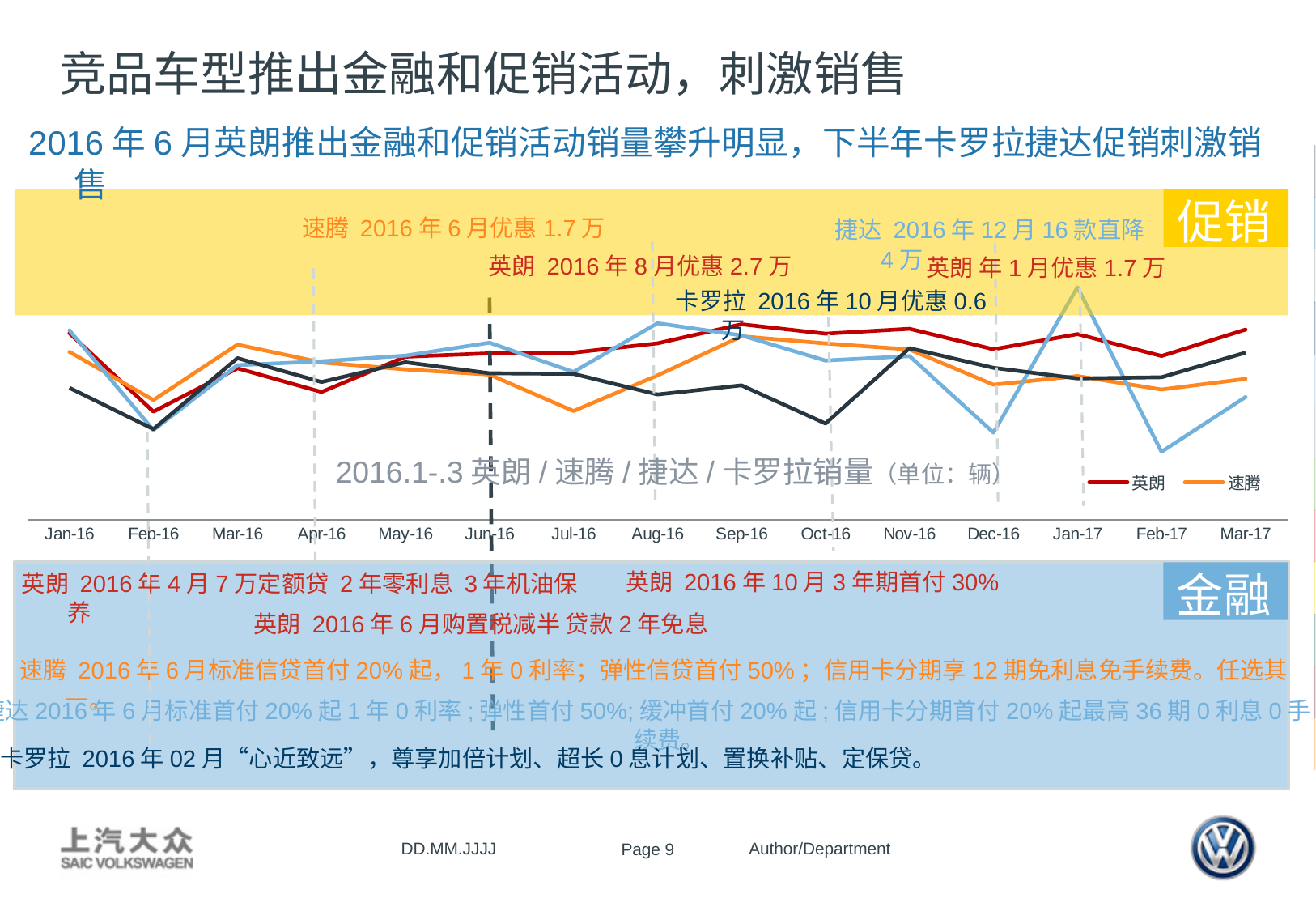

# 竞品车型推出金融和促销活动，刺激销售
2016年6月英朗推出金融和促销活动销量攀升明显，下半年卡罗拉捷达促销刺激销售

促销

### Chart

| Category | 英朗 | 速腾 | 捷达 | 卡罗拉 |
|---|---|---|---|---|
| 42370 | 34728.0 | 31253.0 | 35254.0 | 24555.0 |
| 42401 | 20138.0 | 22290.0 | 16692.0 | 16882.0 |
| 42430 | 28194.0 | 32593.0 | 28772.0 | 30075.0 |
| 42461 | 23781.0 | 29279.0 | 29494.0 | 25638.0 |
| 42491 | 30345.0 | 27988.0 | 30546.0 | 29318.0 |
| 42522 | 30974.0 | 27023.0 | 32950.0 | 27268.0 |
| 42552 | 31109.0 | 20239.0 | 27516.0 | 27157.0 |
| 42583 | 32832.0 | 26867.0 | 36577.0 | 23318.0 |
| 42614 | 36386.0 | 34140.0 | 34313.0 | 25015.0 |
| 42644 | 34629.0 | 32816.0 | 29637.0 | 17920.0 |
| 42675 | 35533.0 | 31698.0 | 30459.0 | 31932.0 |
| 42705 | 31726.0 | 25145.0 | 16227.0 | 28282.0 |
| 42736 | 34548.0 | 26746.0 | 43265.0 | 26302.0 |
| 42767 | 30477.0 | 24248.0 | 12663.0 | 26518.0 |
| 42795 | 35398.0 | 26215.0 | 22851.0 | 31105.0 |
速腾 2016年6月优惠1.7万
捷达 2016年12月16款直降4万
英朗 2016年8月优惠2.7万
英朗 年1月优惠1.7万
卡罗拉 2016年10月优惠0.6万
2016.1-.3英朗/速腾/捷达/卡罗拉销量（单位：辆）

金融
英朗 2016年10月3年期首付30%
英朗 2016年4月7万定额贷 2年零利息 3年机油保养
英朗 2016年6月购置税减半 贷款2年免息
速腾 2016年6月标准信贷首付20%起，1年0利率；弹性信贷首付50%；信用卡分期享12期免利息免手续费。任选其一。
捷达2016年6月标准首付20%起1年0利率;弹性首付50%;缓冲首付20%起;信用卡分期首付20%起最高36期0利息0手续费。
卡罗拉 2016年02月“心近致远”，尊享加倍计划、超长0息计划、置换补贴、定保贷。
DD.MM.JJJJ
Page 9
Author/Department